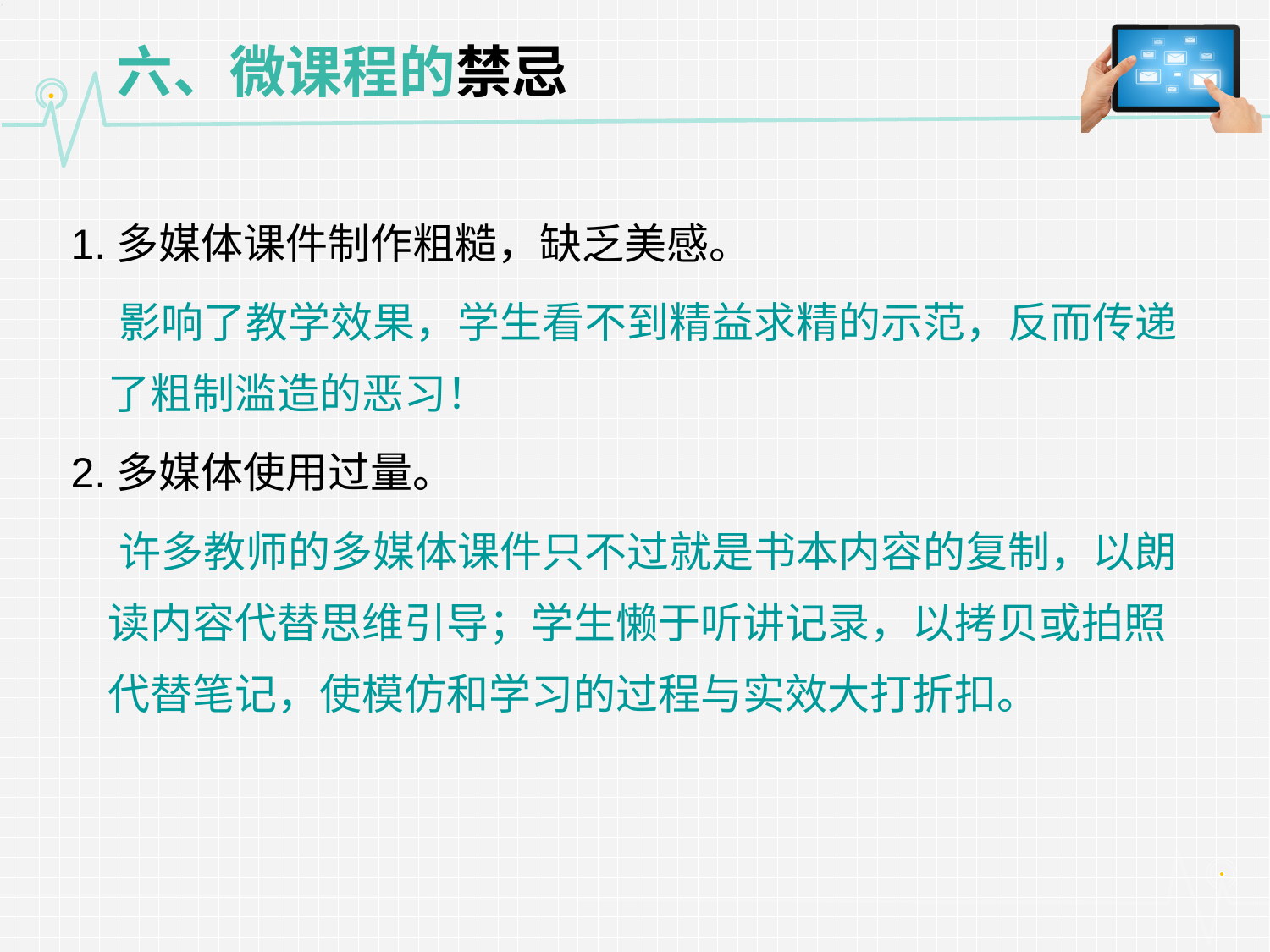

# 六、微课程的禁忌
1.多媒体课件制作粗糙，缺乏美感。
    影响了教学效果，学生看不到精益求精的示范，反而传递了粗制滥造的恶习！
2.多媒体使用过量。
    许多教师的多媒体课件只不过就是书本内容的复制，以朗读内容代替思维引导；学生懒于听讲记录，以拷贝或拍照代替笔记，使模仿和学习的过程与实效大打折扣。